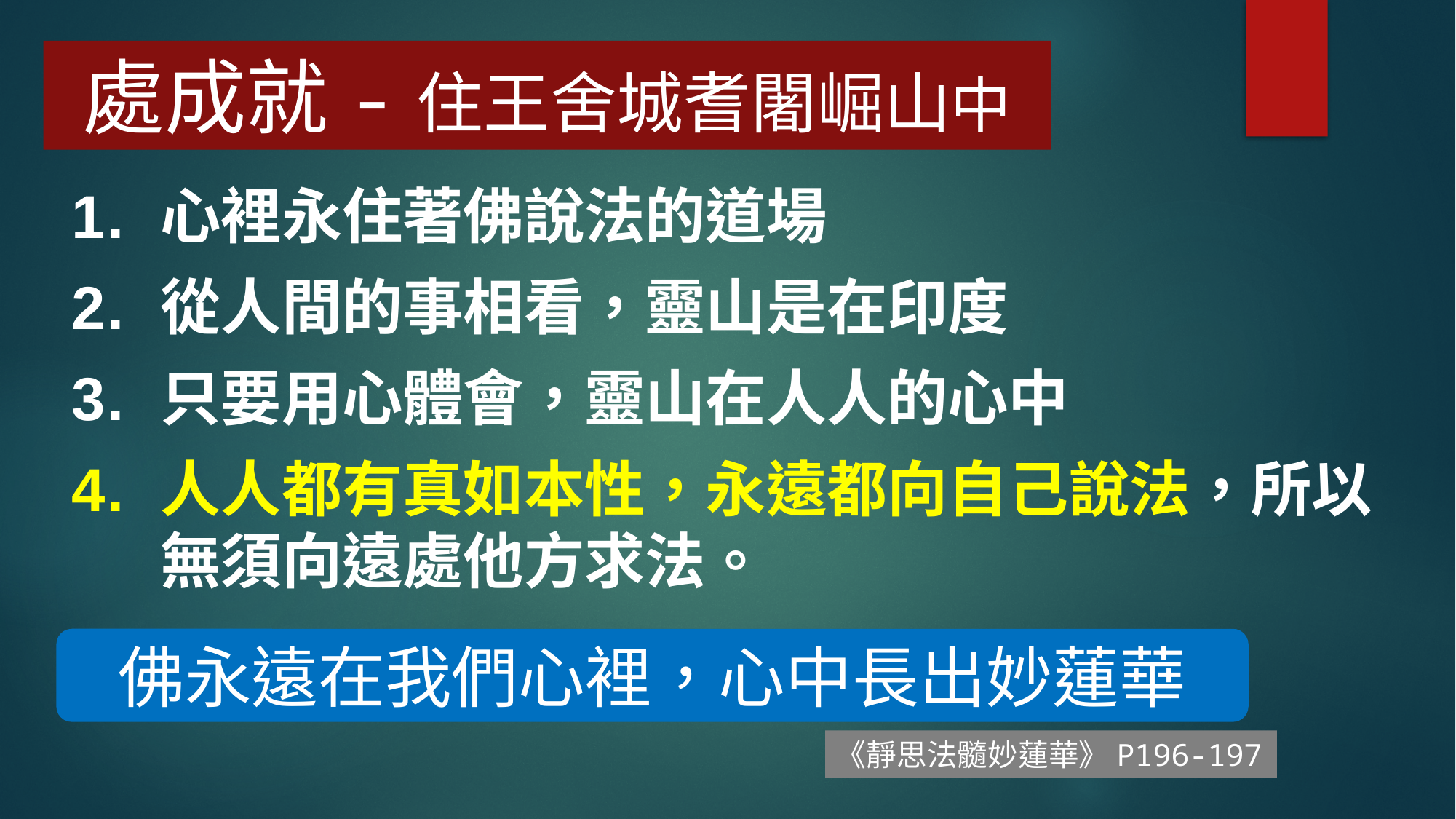

處成就-住王舍城耆闍崛山中
心裡永住著佛說法的道場
從人間的事相看，靈山是在印度
只要用心體會，靈山在人人的心中
人人都有真如本性，永遠都向自己說法，所以無須向遠處他方求法。
佛永遠在我們心裡，心中長出妙蓮華
《靜思法髓妙蓮華》P196-197